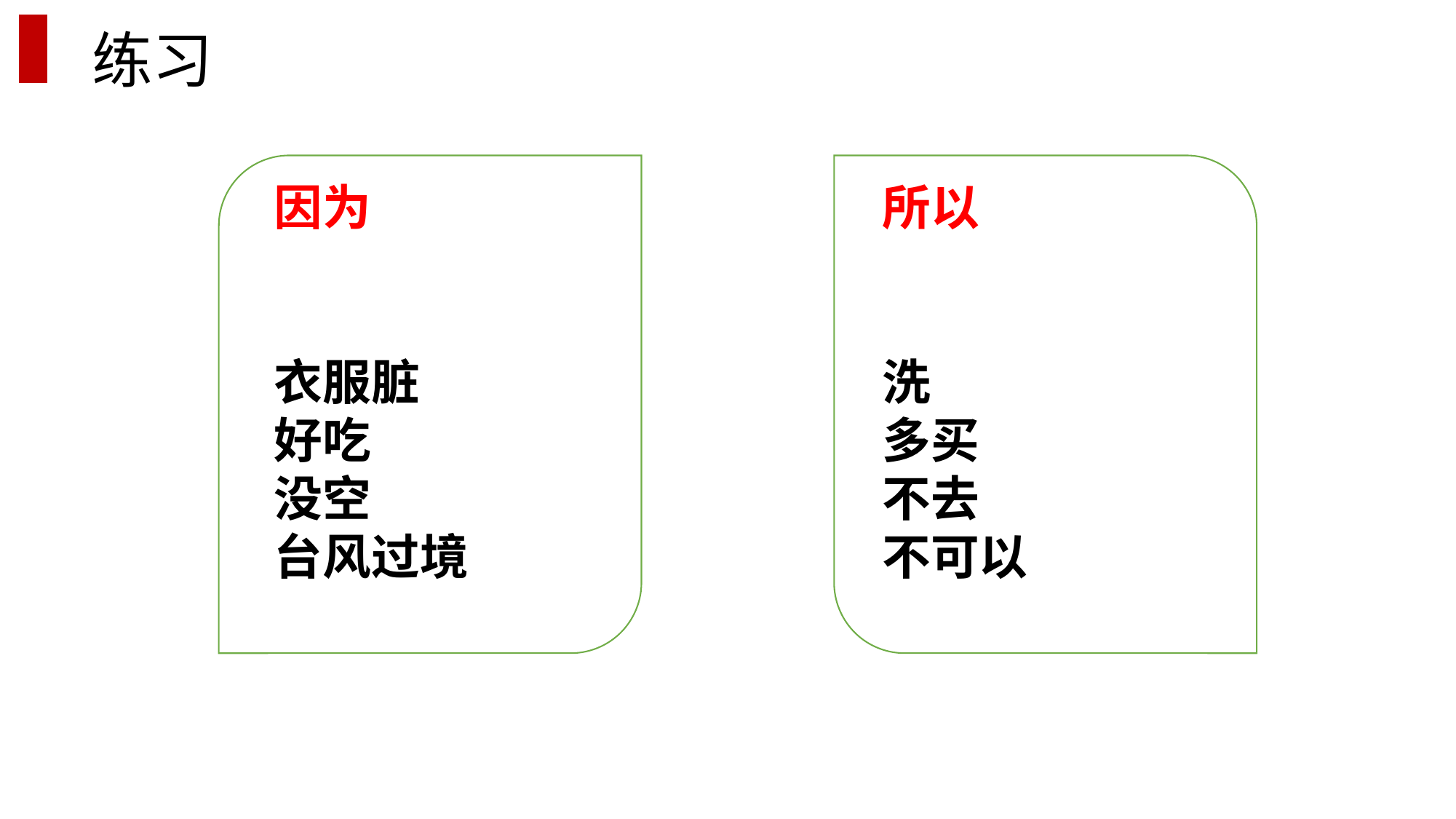

练习

因为                     所以

衣服脏                   洗
好吃                     多买
没空                     不去
台风过境                 不可以